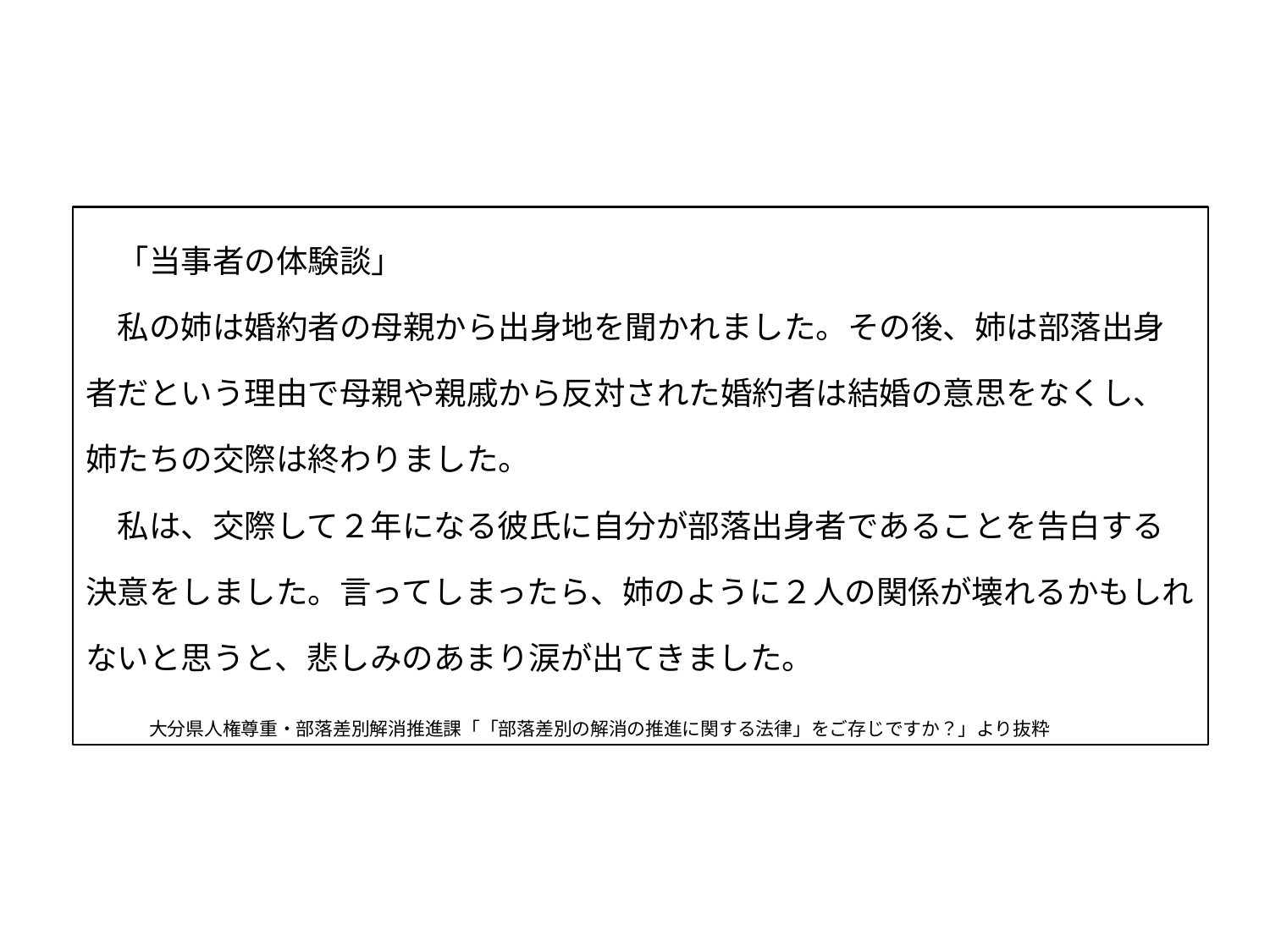

「当事者の体験談」
　私の姉は婚約者の母親から出身地を聞かれました。その後、姉は部落出身者だという理由で母親や親戚から反対された婚約者は結婚の意思をなくし、姉たちの交際は終わりました。
　私は、交際して２年になる彼氏に自分が部落出身者であることを告白する決意をしました。言ってしまったら、姉のように２人の関係が壊れるかもしれないと思うと、悲しみのあまり涙が出てきました。
　　大分県人権尊重・部落差別解消推進課「「部落差別の解消の推進に関する法律」をご存じですか？」より抜粋